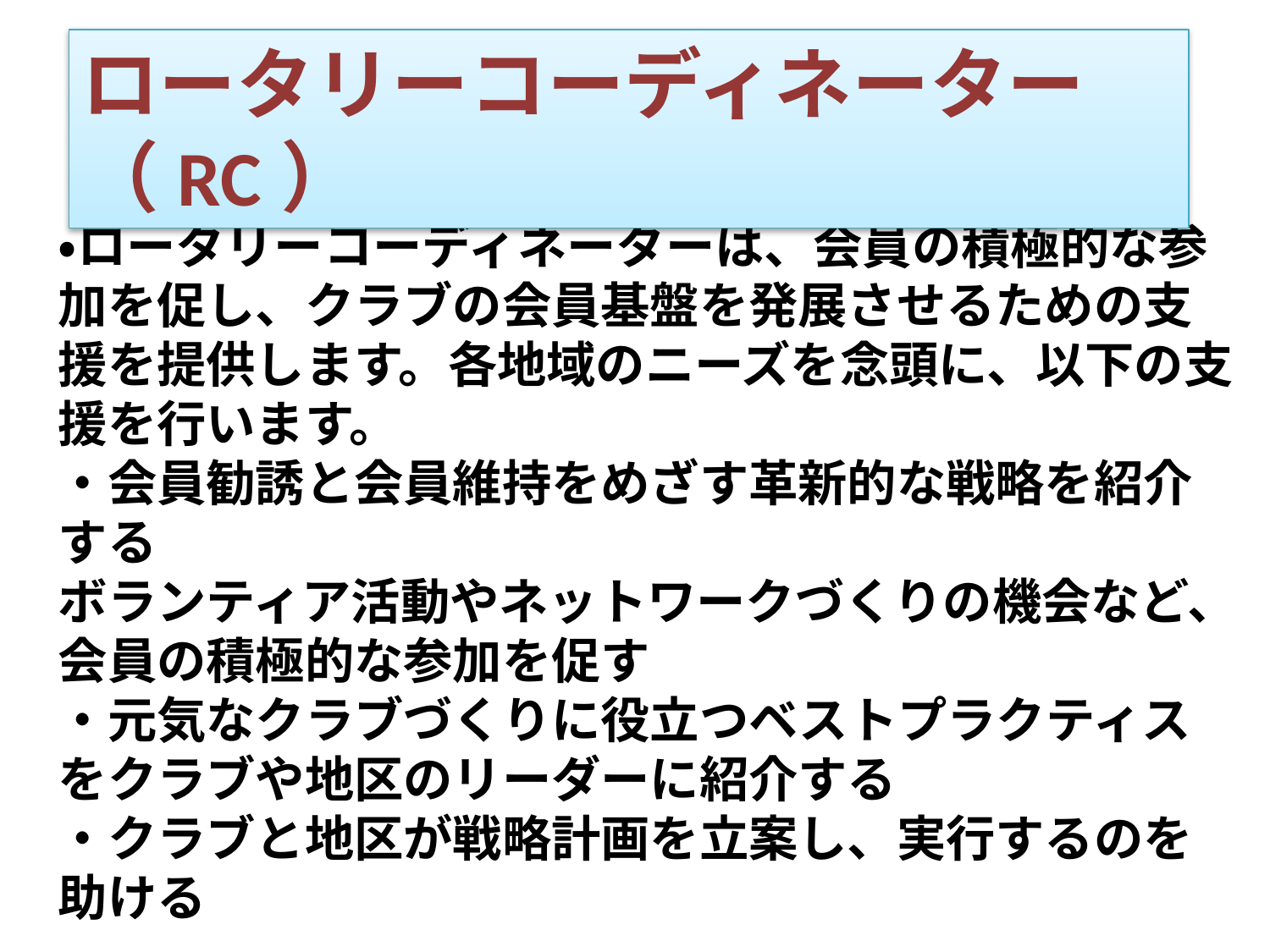

ロータリーコーディネーター（RC）
・ロータリーコーディネーターは、会員の積極的な参加を促し、クラブの会員基盤を発展させるための支援を提供します。各地域のニーズを念頭に、以下の支援を行います。
・会員勧誘と会員維持をめざす革新的な戦略を紹介する
ボランティア活動やネットワークづくりの機会など、会員の積極的な参加を促す
・元気なクラブづくりに役立つベストプラクティスをクラブや地区のリーダーに紹介する
・クラブと地区が戦略計画を立案し、実行するのを助ける